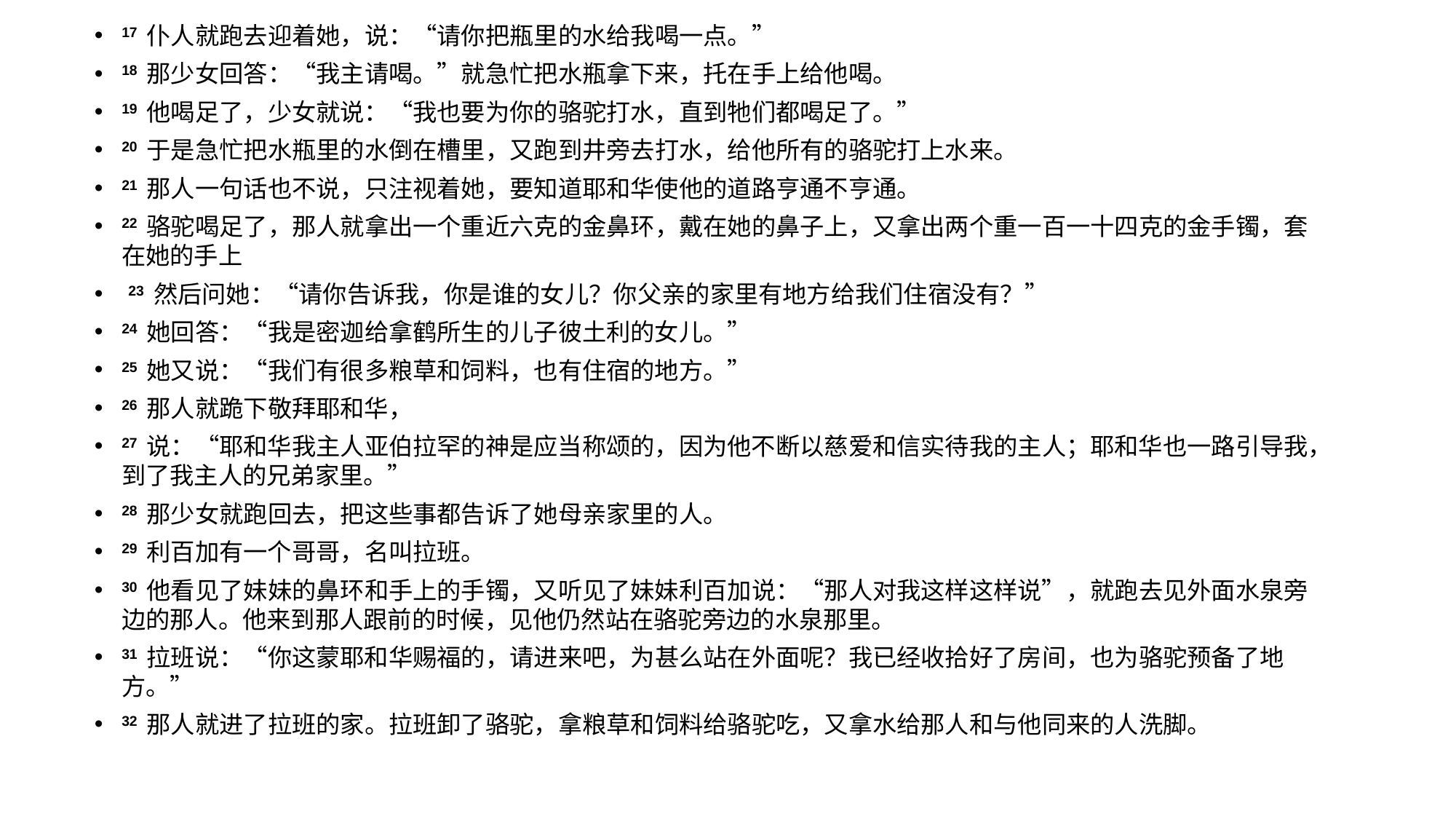

17 仆人就跑去迎着她，说：“请你把瓶里的水给我喝一点。”
18 那少女回答：“我主请喝。”就急忙把水瓶拿下来，托在手上给他喝。
19 他喝足了，少女就说：“我也要为你的骆驼打水，直到牠们都喝足了。”
20 于是急忙把水瓶里的水倒在槽里，又跑到井旁去打水，给他所有的骆驼打上水来。
21 那人一句话也不说，只注视着她，要知道耶和华使他的道路亨通不亨通。
22 骆驼喝足了，那人就拿出一个重近六克的金鼻环，戴在她的鼻子上，又拿出两个重一百一十四克的金手镯，套在她的手上
 23 然后问她：“请你告诉我，你是谁的女儿？你父亲的家里有地方给我们住宿没有？”
24 她回答：“我是密迦给拿鹤所生的儿子彼土利的女儿。”
25 她又说：“我们有很多粮草和饲料，也有住宿的地方。”
26 那人就跪下敬拜耶和华，
27 说：“耶和华我主人亚伯拉罕的神是应当称颂的，因为他不断以慈爱和信实待我的主人；耶和华也一路引导我，到了我主人的兄弟家里。”
28 那少女就跑回去，把这些事都告诉了她母亲家里的人。
29 利百加有一个哥哥，名叫拉班。
30 他看见了妹妹的鼻环和手上的手镯，又听见了妹妹利百加说：“那人对我这样这样说”，就跑去见外面水泉旁边的那人。他来到那人跟前的时候，见他仍然站在骆驼旁边的水泉那里。
31 拉班说：“你这蒙耶和华赐福的，请进来吧，为甚么站在外面呢？我已经收拾好了房间，也为骆驼预备了地方。”
32 那人就进了拉班的家。拉班卸了骆驼，拿粮草和饲料给骆驼吃，又拿水给那人和与他同来的人洗脚。